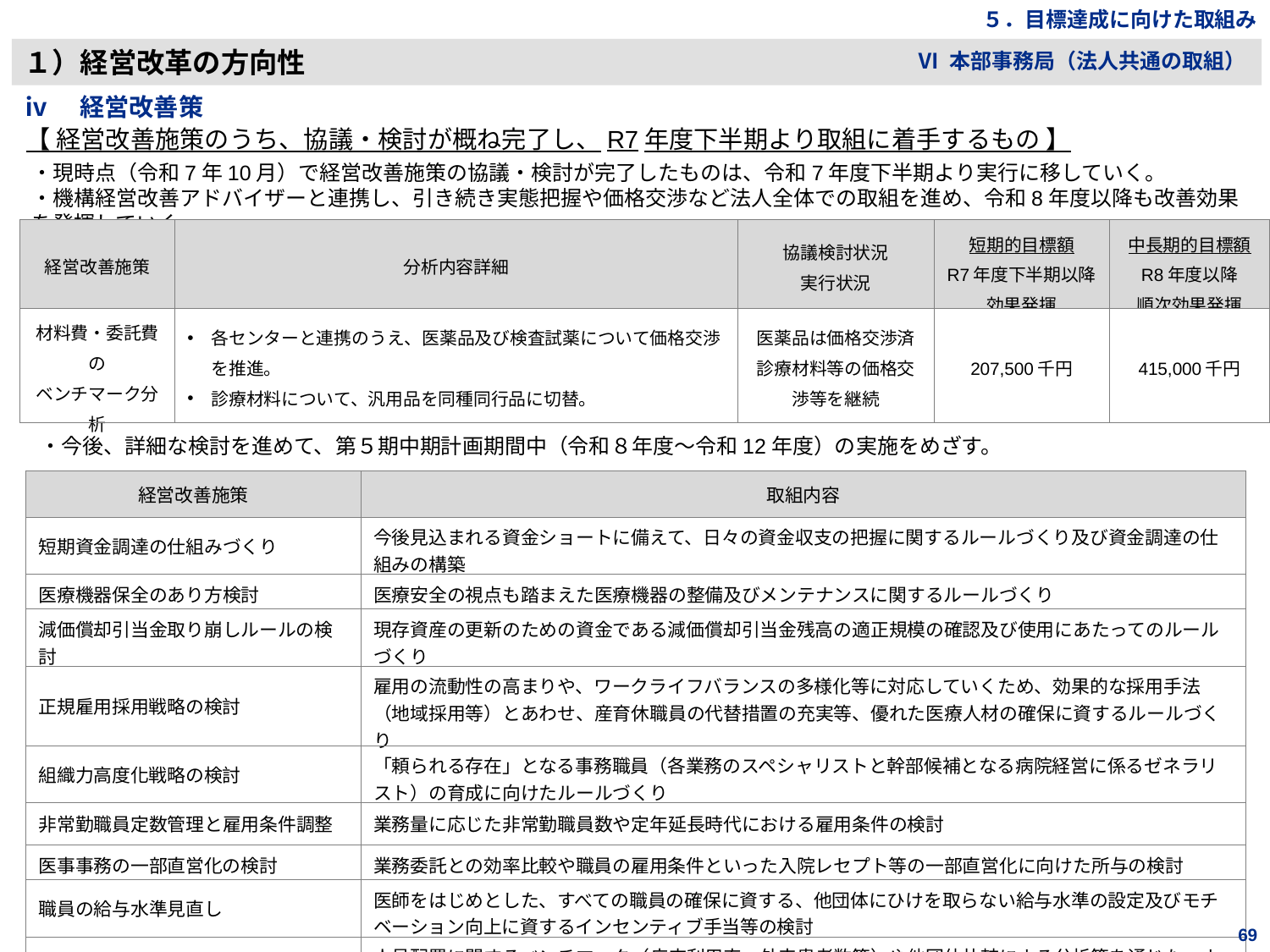

５．目標達成に向けた取組み
１）経営改革の方向性
Ⅵ 本部事務局（法人共通の取組）
ⅳ　経営改善策
【 経営改善施策のうち、協議・検討が概ね完了し、R7年度下半期より取組に着手するもの 】
・現時点（令和7年10月）で経営改善施策の協議・検討が完了したものは、令和7年度下半期より実行に移していく。
・機構経営改善アドバイザーと連携し、引き続き実態把握や価格交渉など法人全体での取組を進め、令和8年度以降も改善効果を発揮していく。
| 経営改善施策 | 分析内容詳細 | 協議検討状況 実行状況 | 短期的目標額 R7年度下半期以降 効果発揮 | 中長期的目標額 R8年度以降 順次効果発揮 |
| --- | --- | --- | --- | --- |
| 材料費・委託費の ベンチマーク分析 | 各センターと連携のうえ、医薬品及び検査試薬について価格交渉を推進。 診療材料について、汎用品を同種同行品に切替。 | 医薬品は価格交渉済 診療材料等の価格交渉等を継続 | 207,500千円 | 415,000千円 |
【 経営改善施策のうち、引き続き詳細の検討を進めるもの 】
・今後、詳細な検討を進めて、第５期中期計画期間中（令和８年度～令和12年度）の実施をめざす。
| 経営改善施策 | 取組内容 |
| --- | --- |
| 短期資金調達の仕組みづくり | 今後見込まれる資金ショートに備えて、日々の資金収支の把握に関するルールづくり及び資金調達の仕組みの構築 |
| 医療機器保全のあり方検討 | 医療安全の視点も踏まえた医療機器の整備及びメンテナンスに関するルールづくり |
| 減価償却引当金取り崩しルールの検討 | 現存資産の更新のための資金である減価償却引当金残高の適正規模の確認及び使用にあたってのルールづくり |
| 正規雇用採用戦略の検討 | 雇用の流動性の高まりや、ワークライフバランスの多様化等に対応していくため、効果的な採用手法（地域採用等）とあわせ、産育休職員の代替措置の充実等、優れた医療人材の確保に資するルールづくり |
| 組織力高度化戦略の検討 | 「頼られる存在」となる事務職員（各業務のスペシャリストと幹部候補となる病院経営に係るゼネラリスト）の育成に向けたルールづくり |
| 非常勤職員定数管理と雇用条件調整 | 業務量に応じた非常勤職員数や定年延長時代における雇用条件の検討 |
| 医事事務の一部直営化の検討 | 業務委託との効率比較や職員の雇用条件といった入院レセプト等の一部直営化に向けた所与の検討 |
| 職員の給与水準見直し | 医師をはじめとした、すべての職員の確保に資する、他団体にひけを取らない給与水準の設定及びモチベーション向上に資するインセンティブ手当等の検討 |
| 職員の定数管理手法 | 人員配置に関するベンチマーク（病床利用率・外来患者数等）や他団体比較による分析等を通じた、より効率的な定数管理手法の検討 |
69